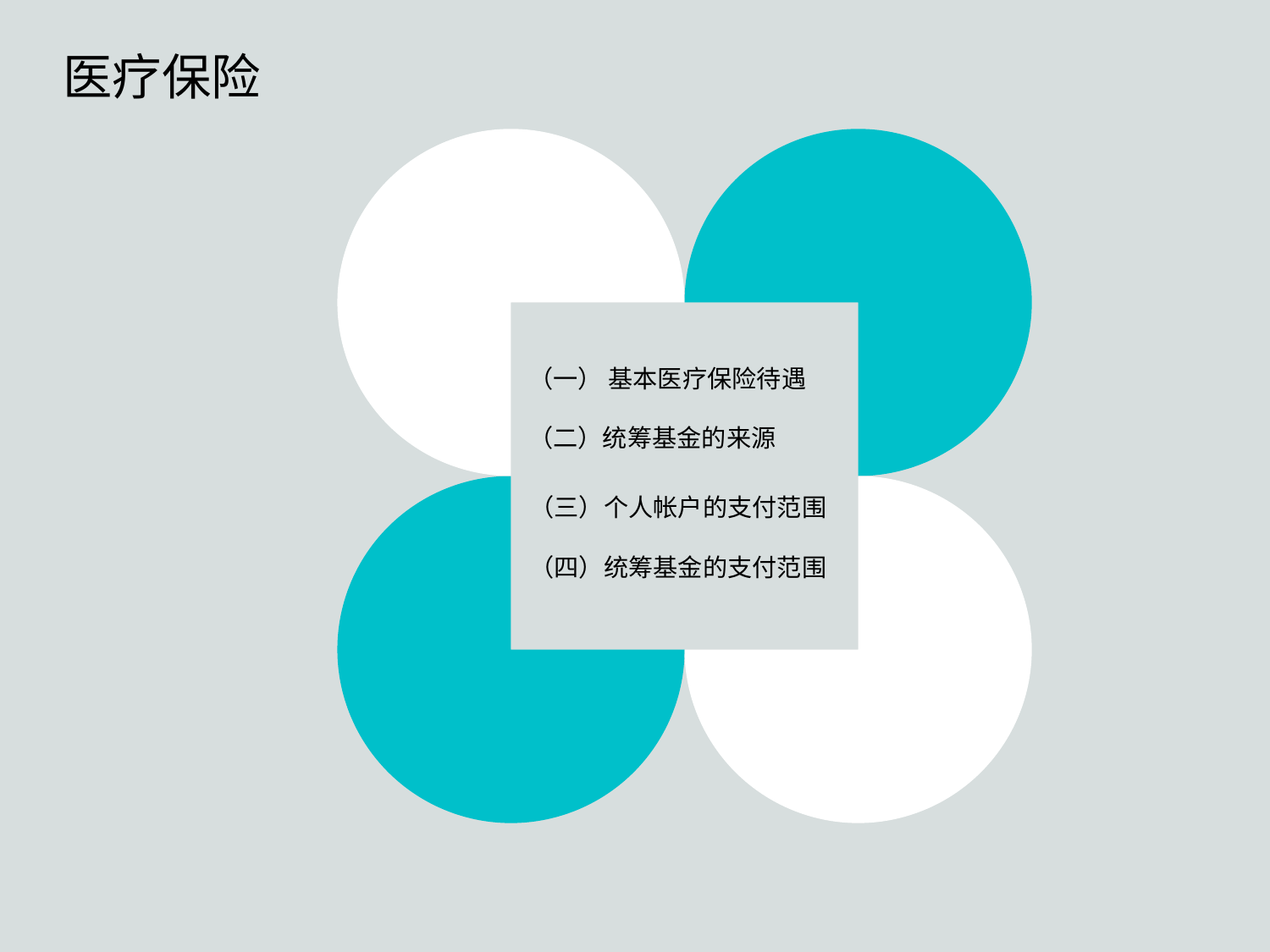

医疗保险

点击添加文本
（一） 基本医疗保险待遇
（二）统筹基金的来源
点击添加文本

（三）个人帐户的支付范围
（四）统筹基金的支付范围
点击添加文本
点击添加文本